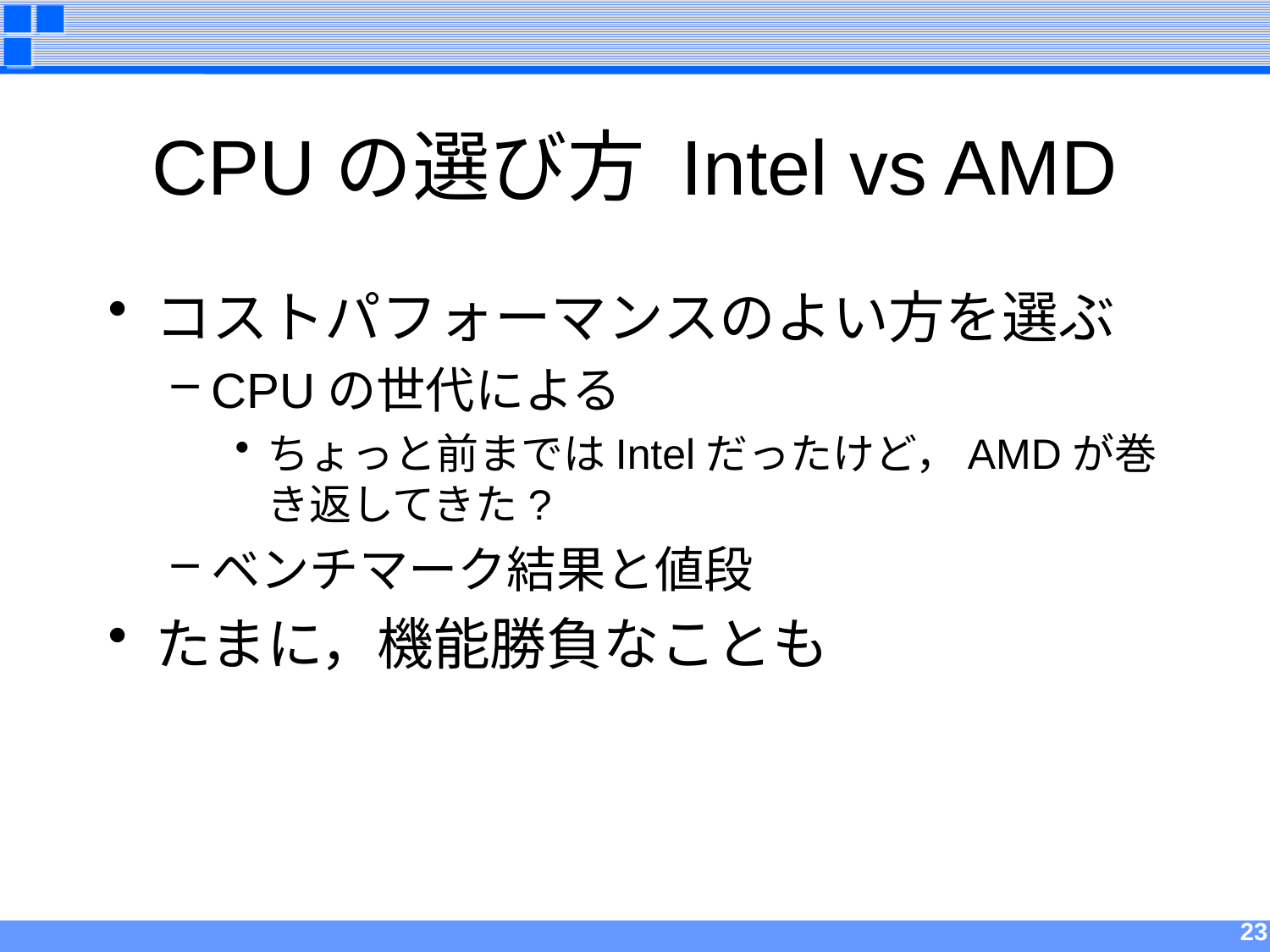

# CPUの選び方 Intel vs AMD
コストパフォーマンスのよい方を選ぶ
CPUの世代による
ちょっと前まではIntelだったけど，AMDが巻き返してきた?
ベンチマーク結果と値段
たまに，機能勝負なことも
23